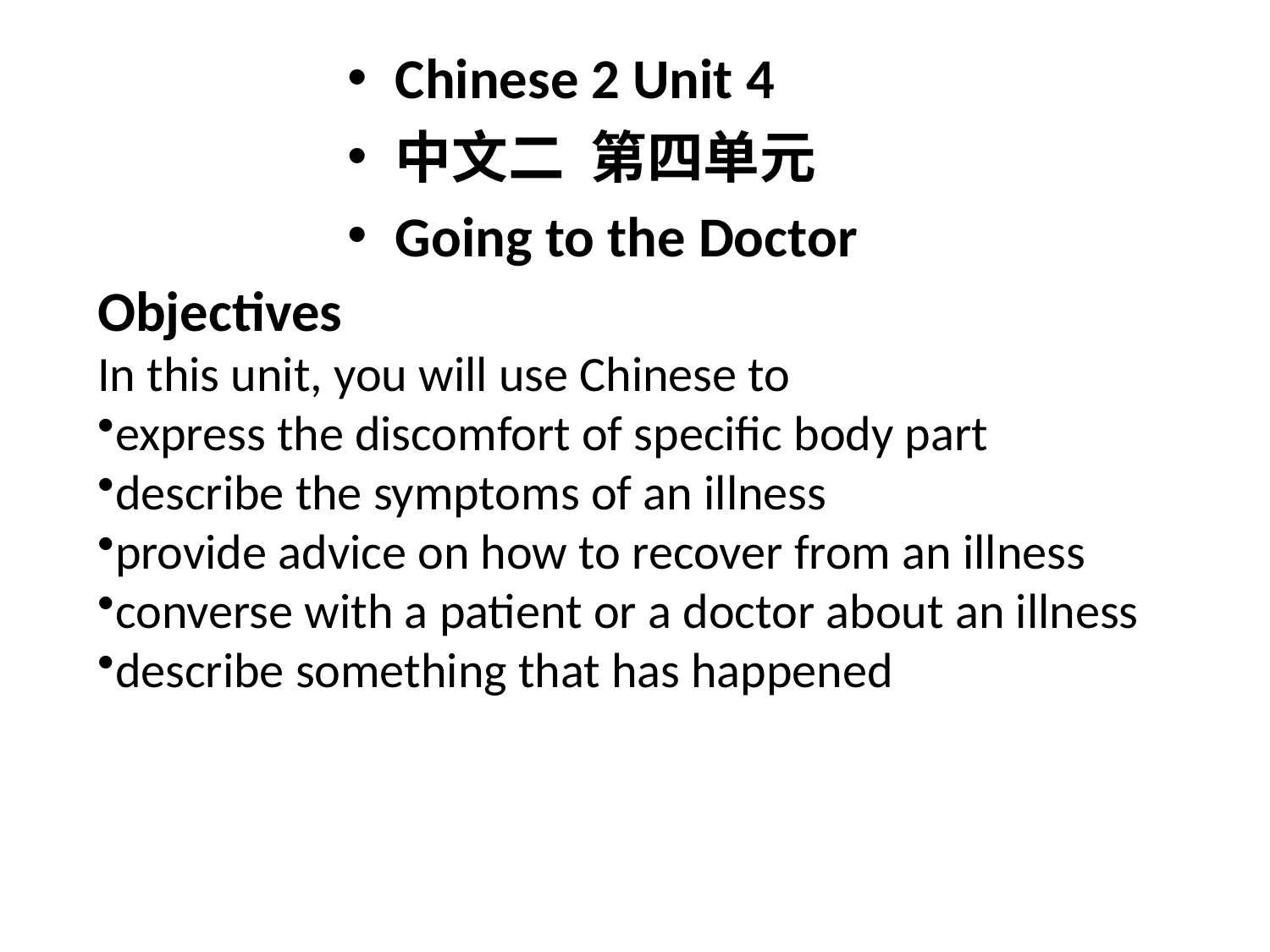

Chinese 2 Unit 4
中文二  第四单元
Going to the Doctor

Objectives
In this unit, you will use Chinese to
express the discomfort of specific body part
describe the symptoms of an illness
provide advice on how to recover from an illness
converse with a patient or a doctor about an illness
describe something that has happened